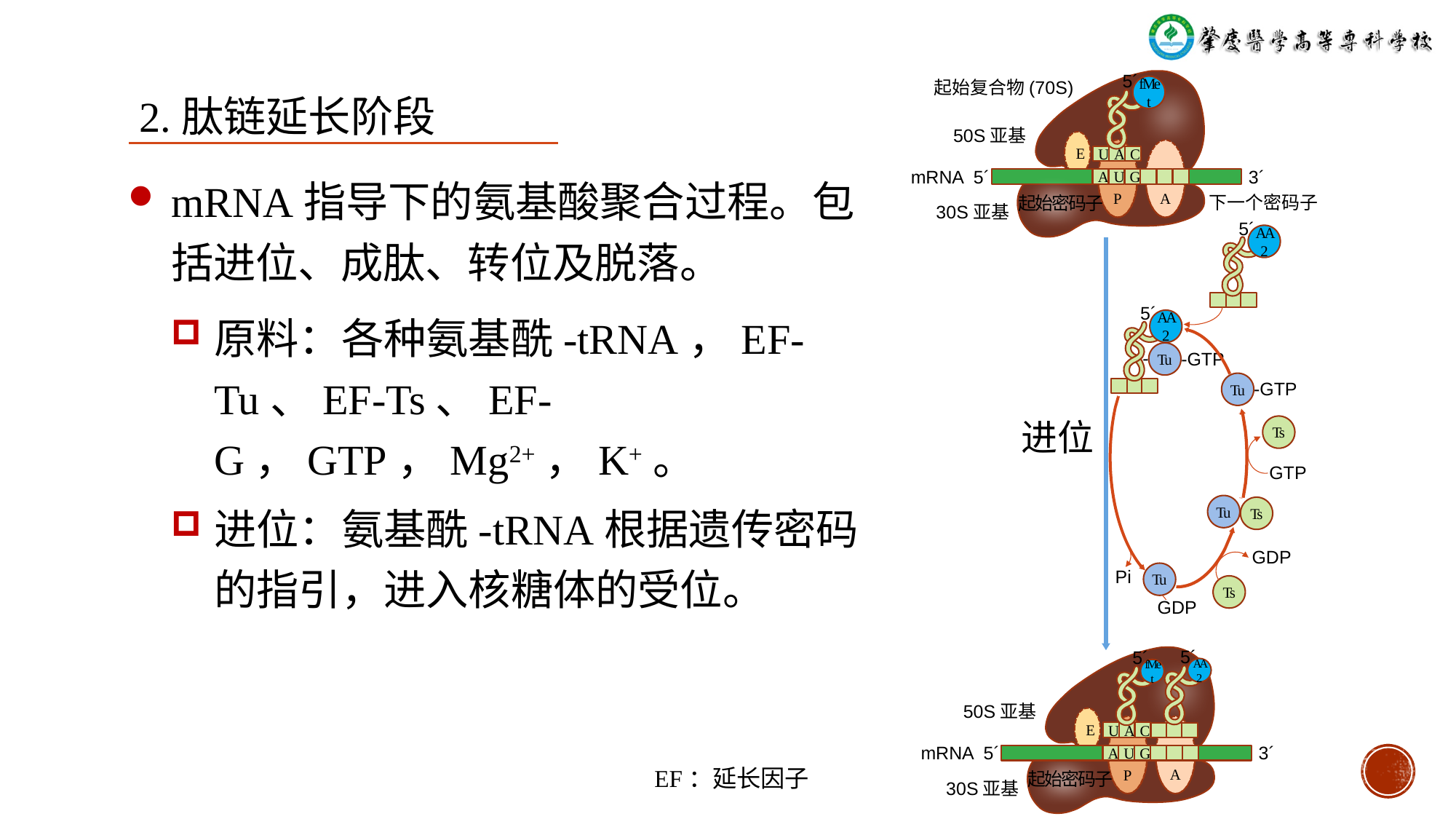

5´

起始复合物(70S)
fMet
2.肽链延长阶段

50S亚基
E

U
A
C
mRNA  5´
3´
mRNA指导下的氨基酸聚合过程。包括进位、成肽、转位及脱落。
-  -  -
-  -  -
-  -  -

A
U
G

A
P
下一个密码子
起始密码子
30S亚基
5´
AA2

原料：各种氨基酰-tRNA，EF-Tu、EF-Ts、EF-G，GTP，Mg2+，K+。
进位：氨基酰-tRNA根据遗传密码的指引，进入核糖体的受位。
5´
AA2

Tu
-GTP
-
Tu
-GTP

进位

Ts

GTP
Tu

Ts

GDP

Tu

Pi

Ts

GDP
5´
AA2

5´

fMet

50S亚基
E

U
A
C
mRNA  5´
3´
-  -  -
-  -  -
-  -  -
-  -  -
-  -  -
-  -  -

A
U
G

A
P
EF：延长因子
起始密码子
30S亚基